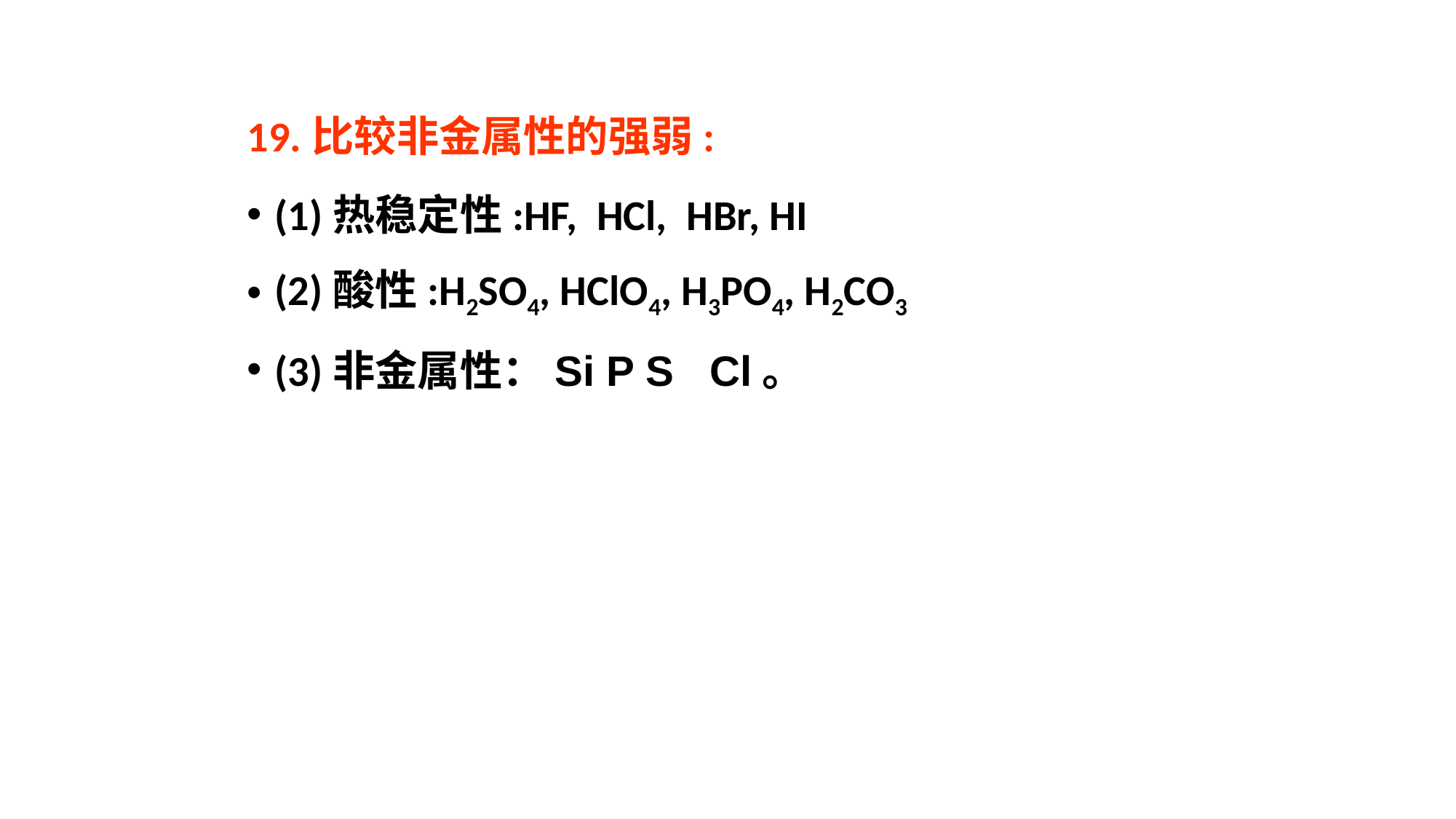

19.比较非金属性的强弱:
(1)热稳定性:HF,  HCl,  HBr, HI
(2)酸性:H2SO4, HClO4, H3PO4, H2CO3
(3)非金属性：Si P S   Cl。